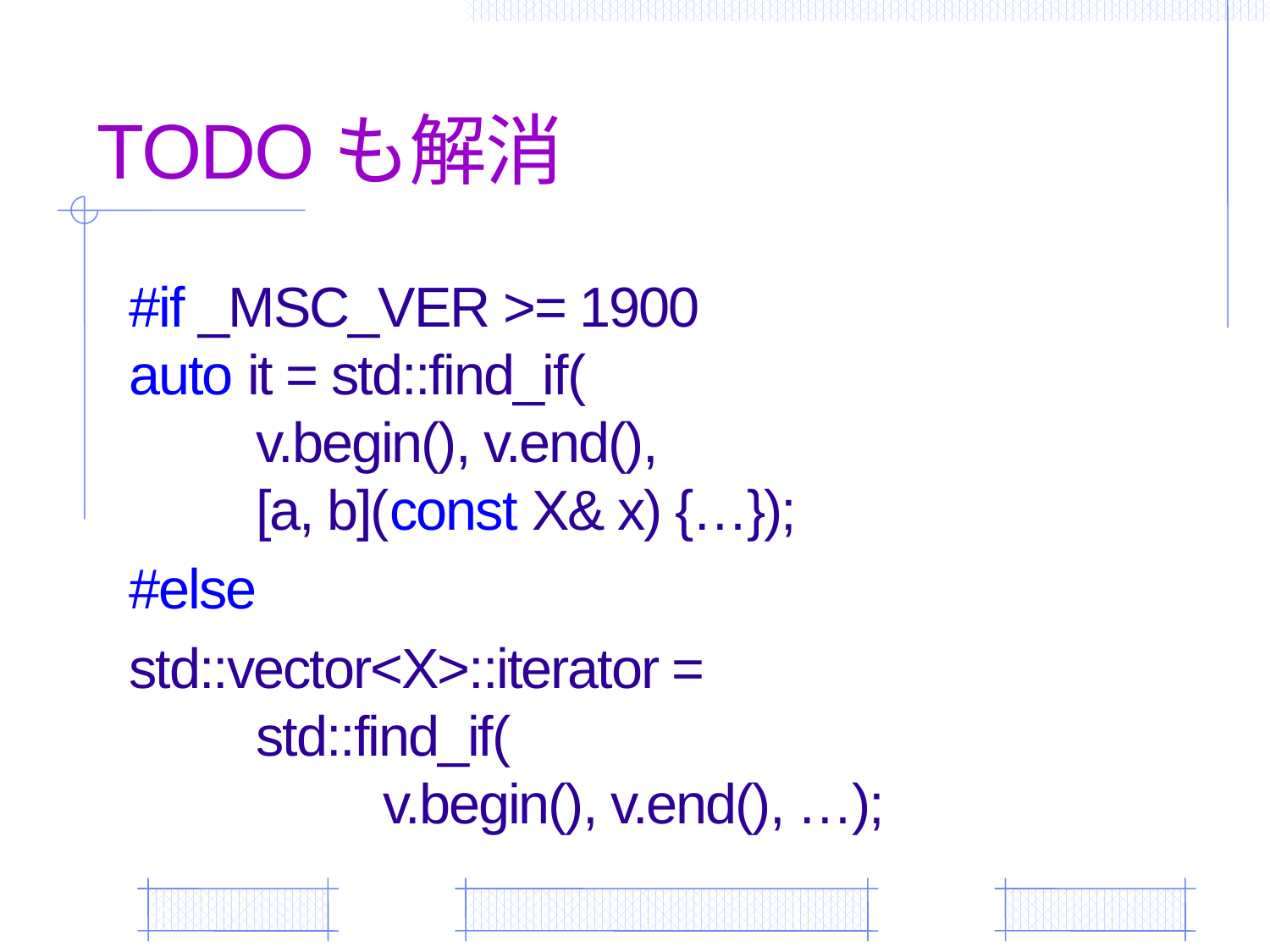

# TODOも解消
#if _MSC_VER >= 1900
auto it = std::find_if(
	v.begin(), v.end(),
	[a, b](const X& x) {…});
#else
std::vector<X>::iterator =
	std::find_if(
		v.begin(), v.end(), …);